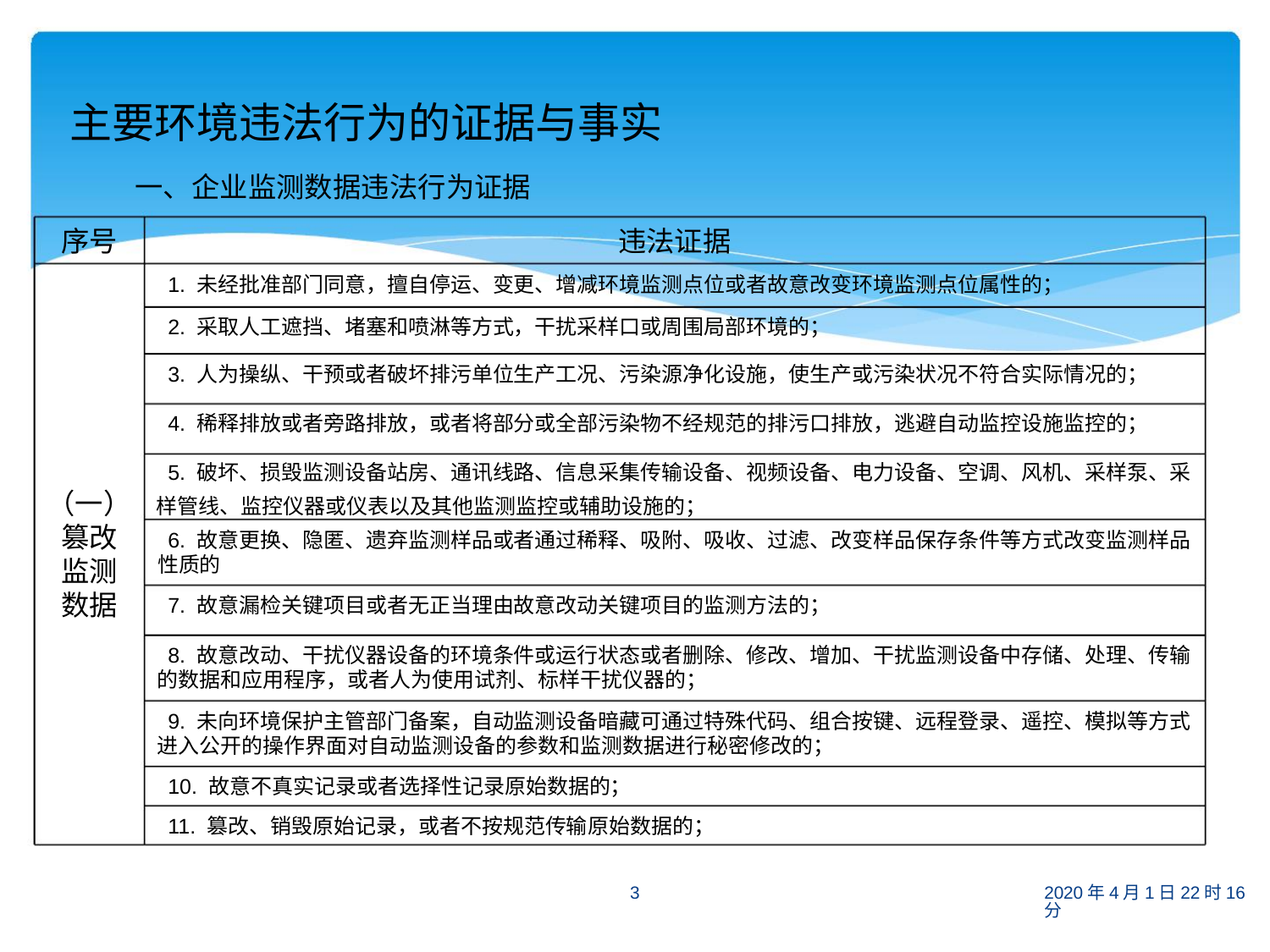

主要环境违法行为的证据与事实
一、企业监测数据违法行为证据
序号
违法证据
1. 未经批准部门同意，擅自停运、变更、增减环境监测点位或者故意改变环境监测点位属性的；
2. 采取人工遮挡、堵塞和喷淋等方式，干扰采样口或周围局部环境的；
3. 人为操纵、干预或者破坏排污单位生产工况、污染源净化设施，使生产或污染状况不符合实际情况的；
4. 稀释排放或者旁路排放，或者将部分或全部污染物不经规范的排污口排放，逃避自动监控设施监控的；
5. 破坏、损毁监测设备站房、通讯线路、信息采集传输设备、视频设备、电力设备、空调、风机、采样泵、采
（一） 样管线、监控仪器或仪表以及其他监测监控或辅助设施的；
篡改
监测
数据
6. 故意更换、隐匿、遗弃监测样品或者通过稀释、吸附、吸收、过滤、改变样品保存条件等方式改变监测样品
性质的
7. 故意漏检关键项目或者无正当理由故意改动关键项目的监测方法的；
8. 故意改动、干扰仪器设备的环境条件或运行状态或者删除、修改、增加、干扰监测设备中存储、处理、传输
的数据和应用程序，或者人为使用试剂、标样干扰仪器的；
9. 未向环境保护主管部门备案，自动监测设备暗藏可通过特殊代码、组合按键、远程登录、遥控、模拟等方式
进入公开的操作界面对自动监测设备的参数和监测数据进行秘密修改的；
10. 故意不真实记录或者选择性记录原始数据的；
11. 篡改、销毁原始记录，或者不按规范传输原始数据的；
2020年4月1日22时16分
3